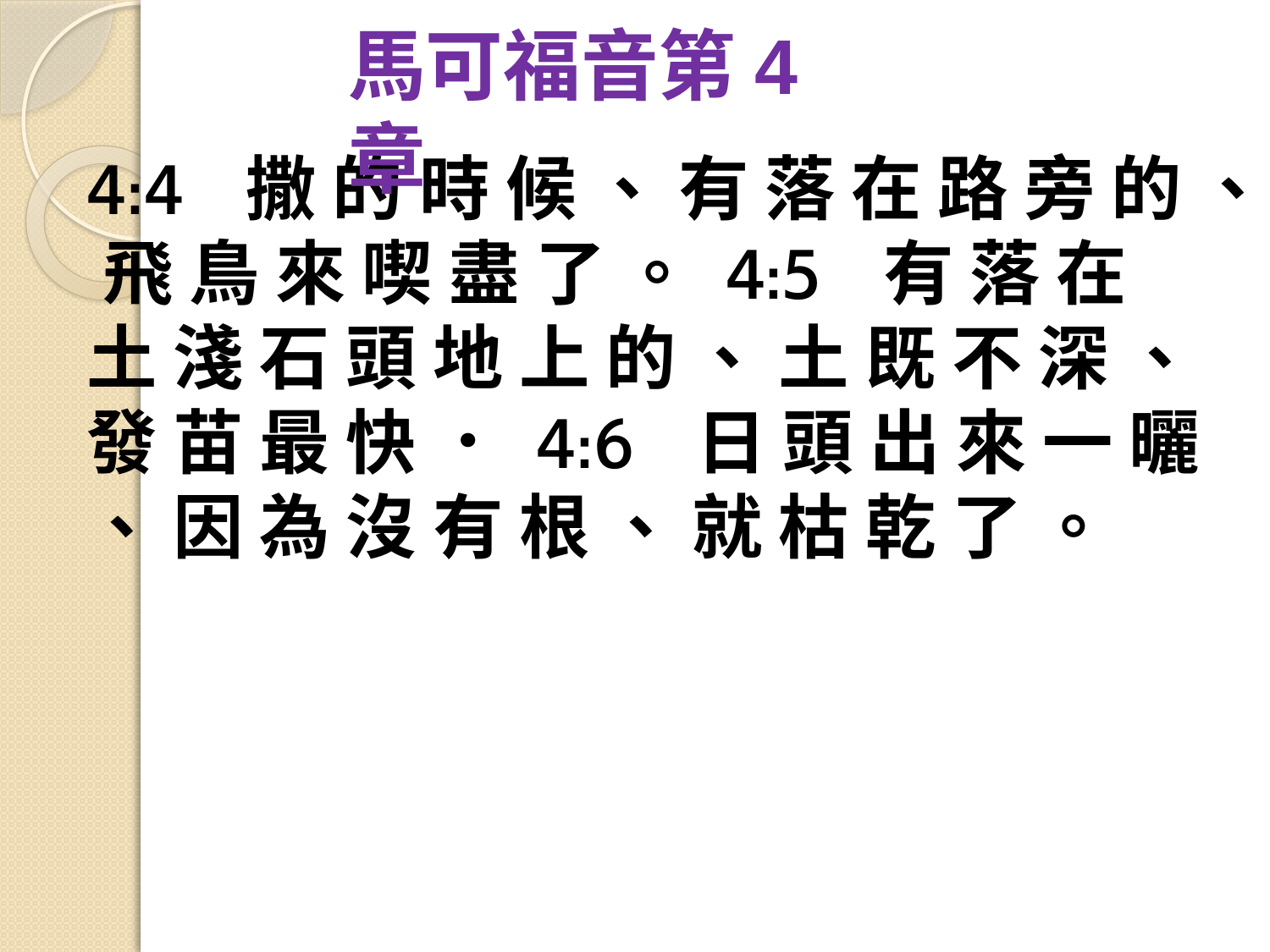

馬可福音第4章
4:4  撒 的 時 候 、 有 落 在 路 旁 的 、 飛 鳥 來 喫 盡 了 。 4:5  有 落 在 土 淺 石 頭 地 上 的 、 土 既 不 深 、 發 苗 最 快 ． 4:6  日 頭 出 來 一 曬 、 因 為 沒 有 根 、 就 枯 乾 了 。